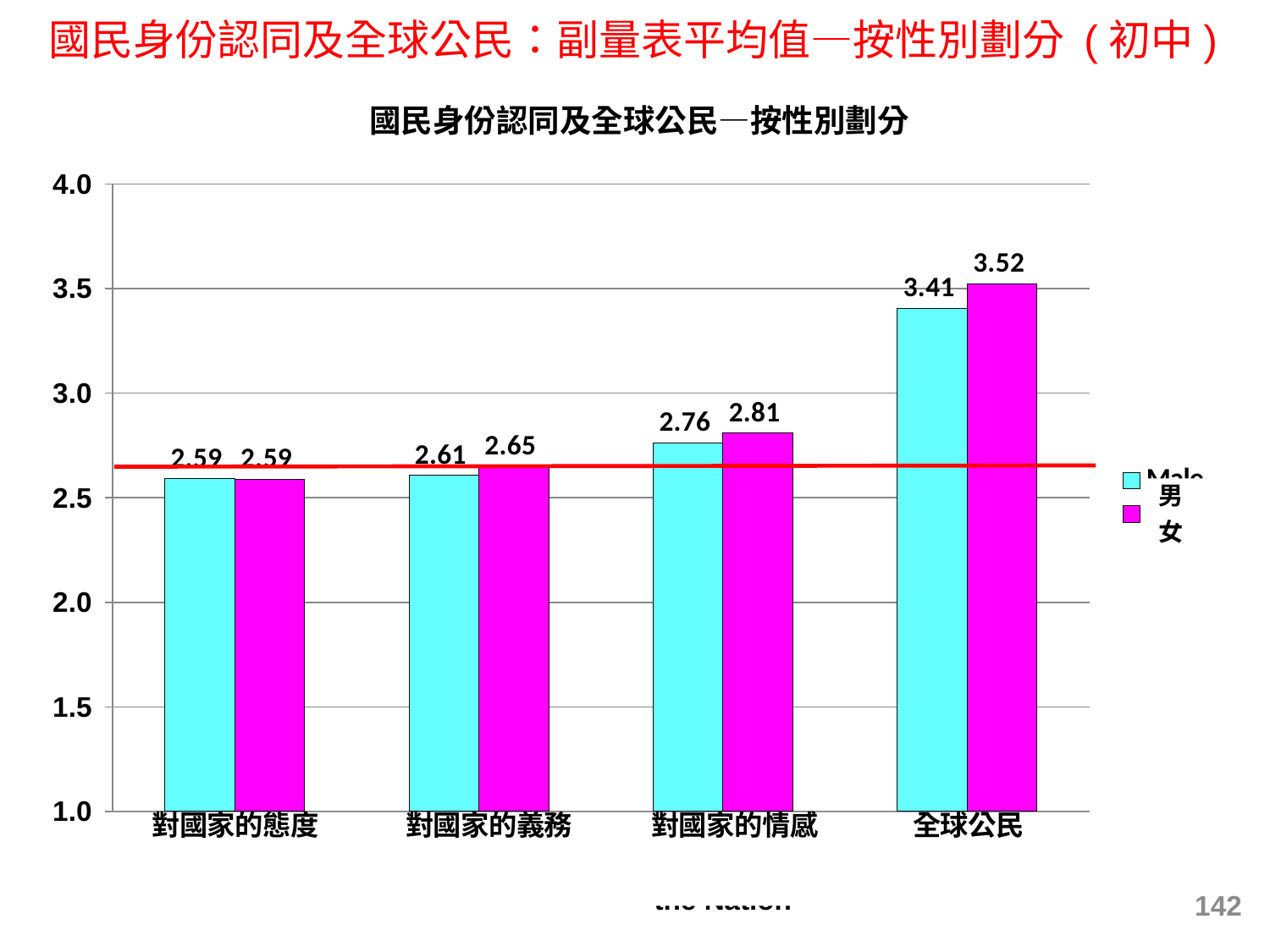

國民身份認同及全球公民：副量表平均值—按性別劃分 (初中)

### Chart: 國民身份認同及全球公民—按性別劃分

| Category | Male | Female |
|---|---|---|
| Attitudes toward the Nation | 2.5906030604087977 | 2.589399465824519 |
| Duty to the Nation | 2.606740780316735 | 2.6512005898550037 |
| Emotional Attachment to the Nation | 2.7618183563748087 | 2.8096106388812587 |
| Global Citizenship | 3.4064906196598463 | 3.5234920852717213 |
142